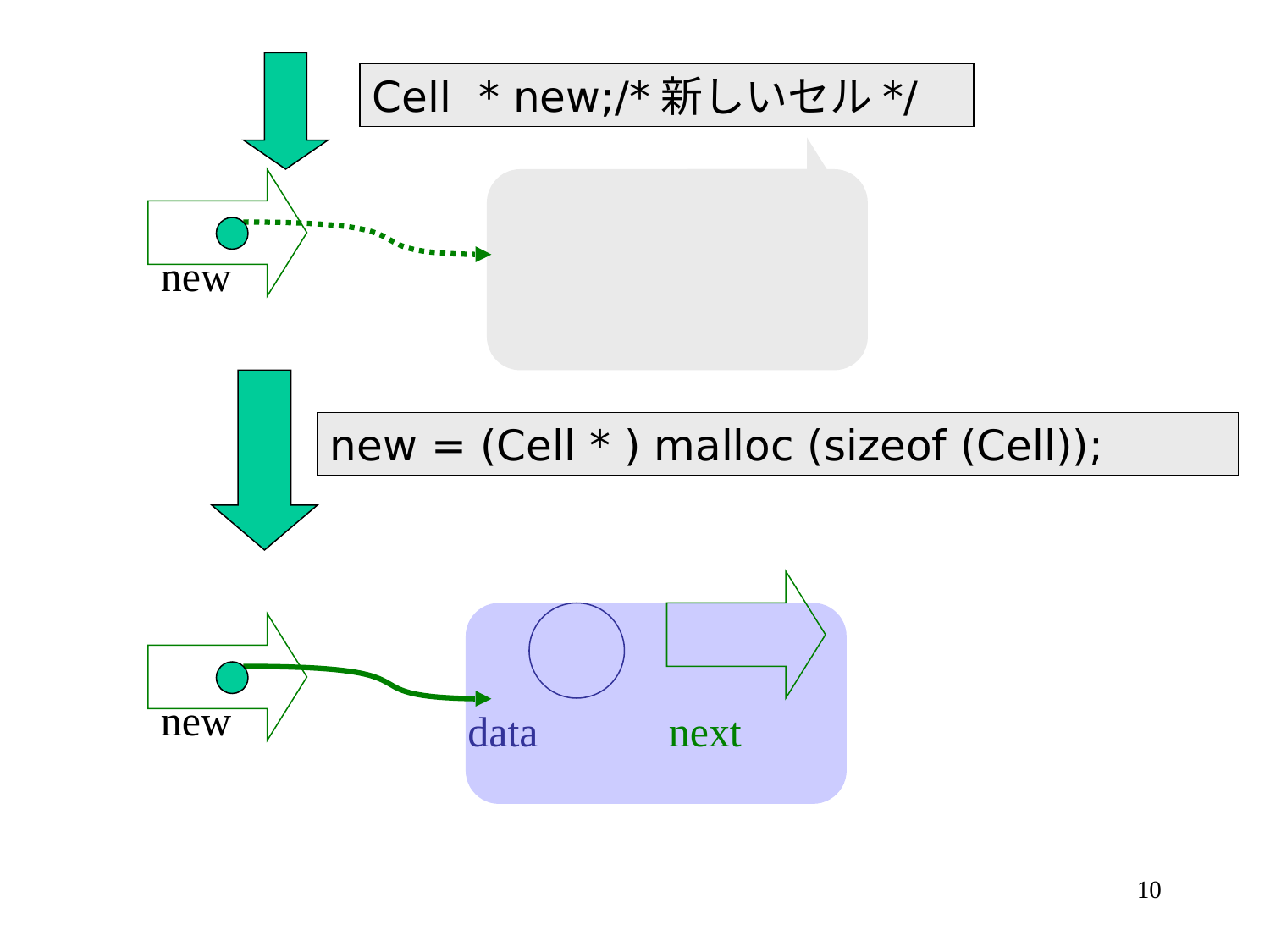

Cell  * new;/*新しいセル*/

new

new = (Cell * ) malloc (sizeof (Cell));

new
data
next
10